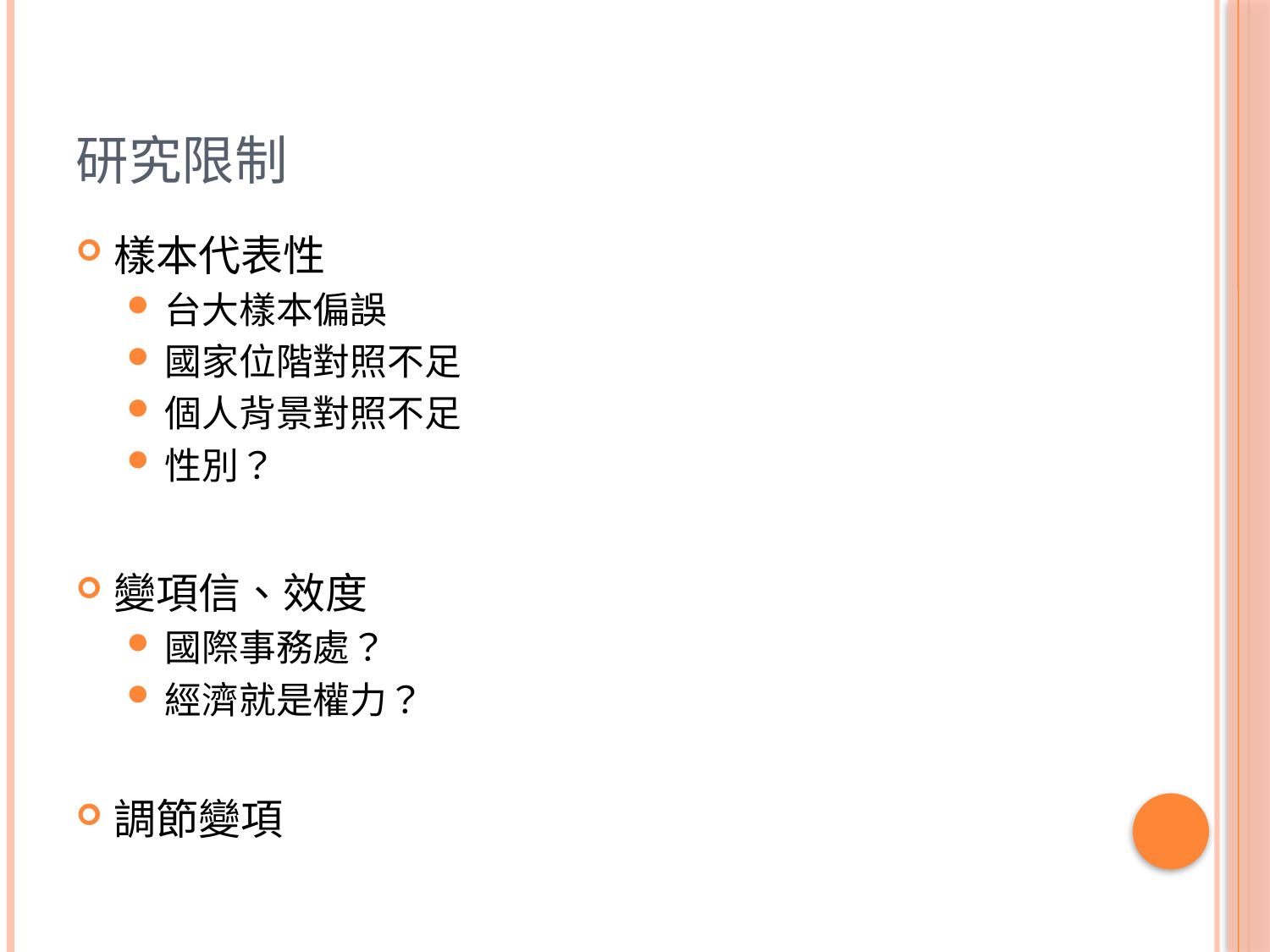

# 研究限制
樣本代表性
台大樣本偏誤
國家位階對照不足
個人背景對照不足
性別？

變項信、效度
國際事務處？
經濟就是權力？

調節變項